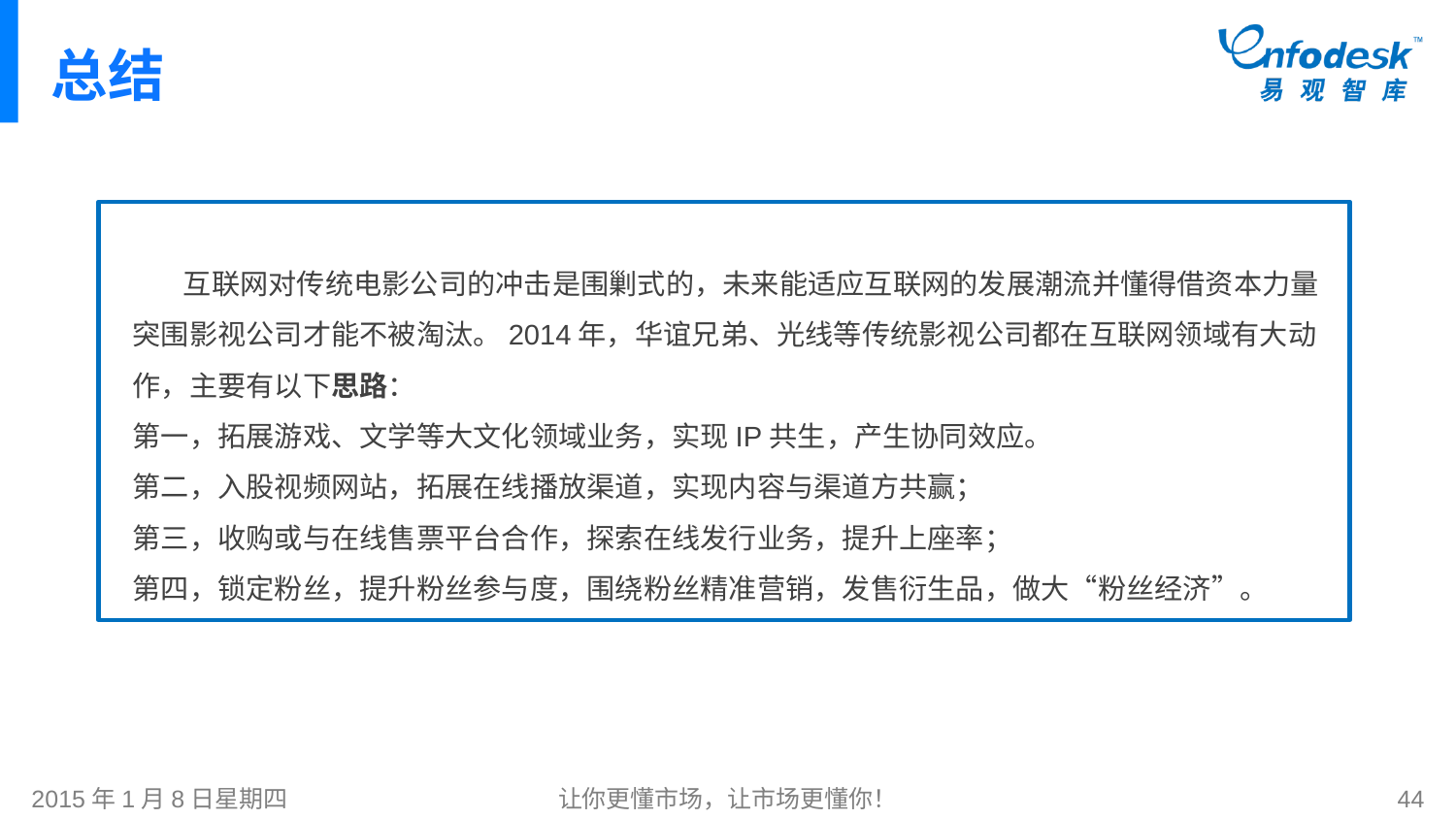

# 总结

       互联网对传统电影公司的冲击是围剿式的，未来能适应互联网的发展潮流并懂得借资本力量突围影视公司才能不被淘汰。2014年，华谊兄弟、光线等传统影视公司都在互联网领域有大动作，主要有以下思路：
第一，拓展游戏、文学等大文化领域业务，实现IP共生，产生协同效应。
第二，入股视频网站，拓展在线播放渠道，实现内容与渠道方共赢；
第三，收购或与在线售票平台合作，探索在线发行业务，提升上座率；
第四，锁定粉丝，提升粉丝参与度，围绕粉丝精准营销，发售衍生品，做大“粉丝经济”。
2015年1月8日星期四
让你更懂市场，让市场更懂你！
44